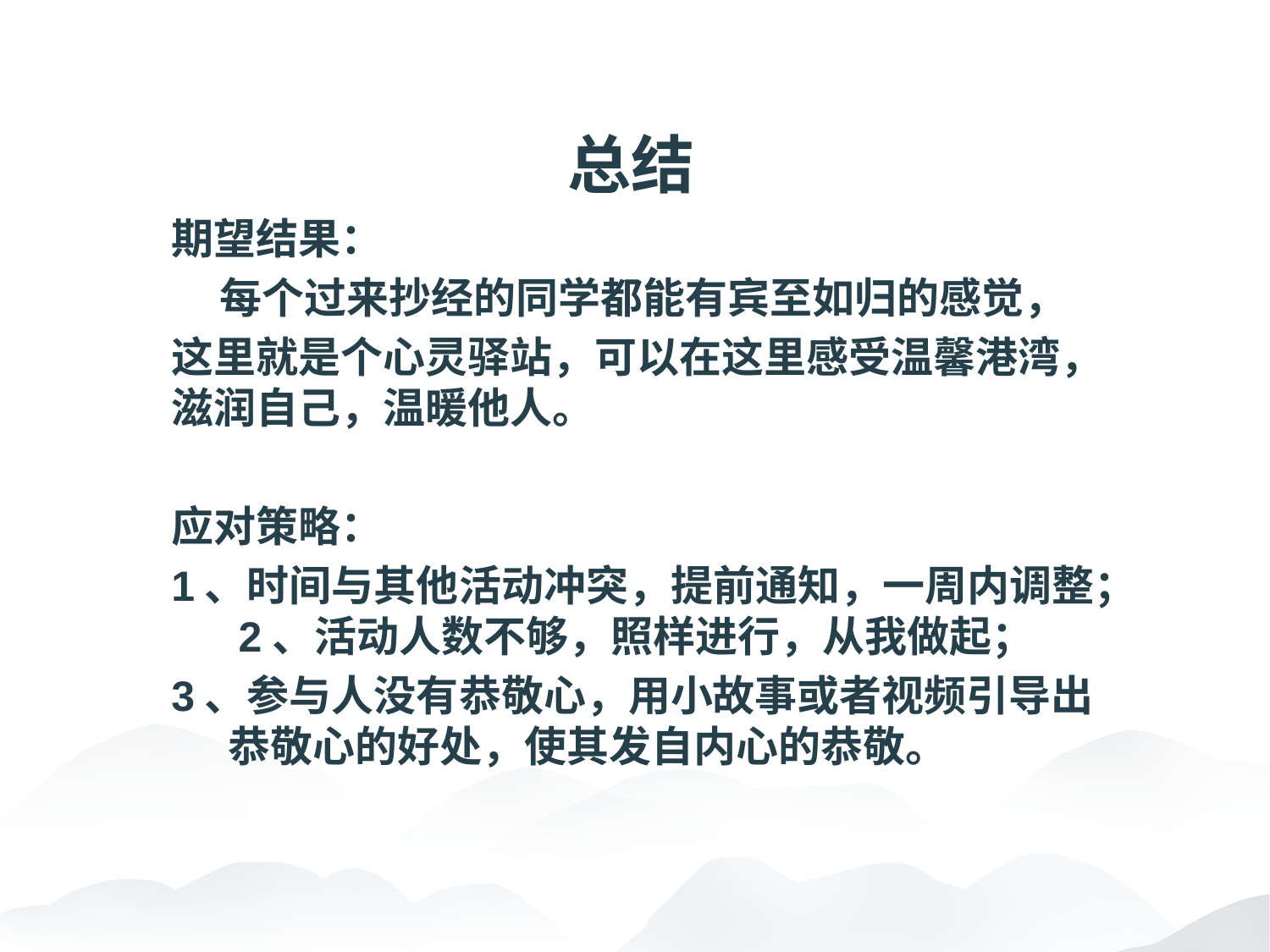

总结
期望结果：
    每个过来抄经的同学都能有宾至如归的感觉，
这里就是个心灵驿站，可以在这里感受温馨港湾，滋润自己，温暖他人。

应对策略：
1、时间与其他活动冲突，提前通知，一周内调整；      2、活动人数不够，照样进行，从我做起；
3、参与人没有恭敬心，用小故事或者视频引导出         恭敬心的好处，使其发自内心的恭敬。